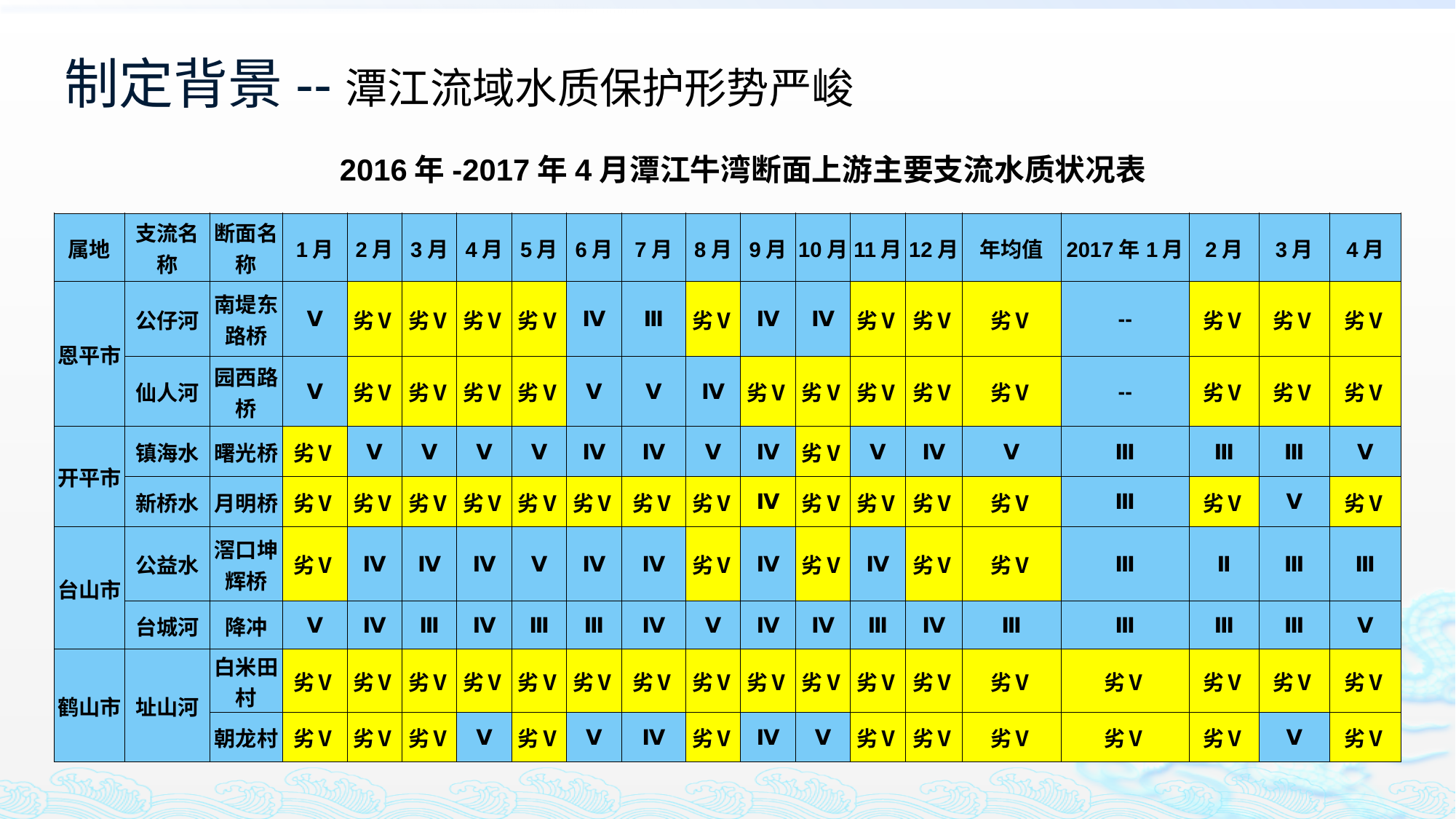

制定背景--潭江流域水质保护形势严峻
2016年-2017年4月潭江牛湾断面上游主要支流水质状况表
| 属地 | 支流名称 | 断面名称 | 1月 | 2月 | 3月 | 4月 | 5月 | 6月 | 7月 | 8月 | 9月 | 10月 | 11月 | 12月 | 年均值 | 2017年1月 | 2月 | 3月 | 4月 |
| --- | --- | --- | --- | --- | --- | --- | --- | --- | --- | --- | --- | --- | --- | --- | --- | --- | --- | --- | --- |
| 恩平市 | 公仔河 | 南堤东路桥 | Ⅴ | 劣Ⅴ | 劣Ⅴ | 劣Ⅴ | 劣Ⅴ | Ⅳ | Ⅲ | 劣Ⅴ | Ⅳ | Ⅳ | 劣Ⅴ | 劣Ⅴ | 劣Ⅴ | -- | 劣Ⅴ | 劣Ⅴ | 劣Ⅴ |
|  | 仙人河 | 园西路桥 | Ⅴ | 劣Ⅴ | 劣Ⅴ | 劣Ⅴ | 劣Ⅴ | Ⅴ | Ⅴ | Ⅳ | 劣Ⅴ | 劣Ⅴ | 劣Ⅴ | 劣Ⅴ | 劣Ⅴ | -- | 劣Ⅴ | 劣Ⅴ | 劣Ⅴ |
| 开平市 | 镇海水 | 曙光桥 | 劣Ⅴ | Ⅴ | Ⅴ | Ⅴ | Ⅴ | Ⅳ | Ⅳ | Ⅴ | Ⅳ | 劣Ⅴ | Ⅴ | Ⅳ | Ⅴ | Ⅲ | Ⅲ | Ⅲ | Ⅴ |
|  | 新桥水 | 月明桥 | 劣Ⅴ | 劣Ⅴ | 劣Ⅴ | 劣Ⅴ | 劣Ⅴ | 劣Ⅴ | 劣Ⅴ | 劣Ⅴ | Ⅳ | 劣Ⅴ | 劣Ⅴ | 劣Ⅴ | 劣Ⅴ | Ⅲ | 劣Ⅴ | Ⅴ | 劣Ⅴ |
| 台山市 | 公益水 | 滘口坤辉桥 | 劣Ⅴ | Ⅳ | Ⅳ | Ⅳ | Ⅴ | Ⅳ | Ⅳ | 劣Ⅴ | Ⅳ | 劣Ⅴ | Ⅳ | 劣Ⅴ | 劣Ⅴ | Ⅲ | Ⅱ | Ⅲ | Ⅲ |
|  | 台城河 | 降冲 | Ⅴ | Ⅳ | Ⅲ | Ⅳ | Ⅲ | Ⅲ | Ⅳ | Ⅴ | Ⅳ | Ⅳ | Ⅲ | Ⅳ | Ⅲ | Ⅲ | Ⅲ | Ⅲ | Ⅴ |
| 鹤山市 | 址山河 | 白米田村 | 劣Ⅴ | 劣Ⅴ | 劣Ⅴ | 劣Ⅴ | 劣Ⅴ | 劣Ⅴ | 劣Ⅴ | 劣Ⅴ | 劣Ⅴ | 劣Ⅴ | 劣Ⅴ | 劣Ⅴ | 劣Ⅴ | 劣Ⅴ | 劣Ⅴ | 劣Ⅴ | 劣Ⅴ |
|  |  | 朝龙村 | 劣Ⅴ | 劣Ⅴ | 劣Ⅴ | Ⅴ | 劣Ⅴ | Ⅴ | Ⅳ | 劣Ⅴ | Ⅳ | Ⅴ | 劣Ⅴ | 劣Ⅴ | 劣Ⅴ | 劣Ⅴ | 劣Ⅴ | Ⅴ | 劣Ⅴ |